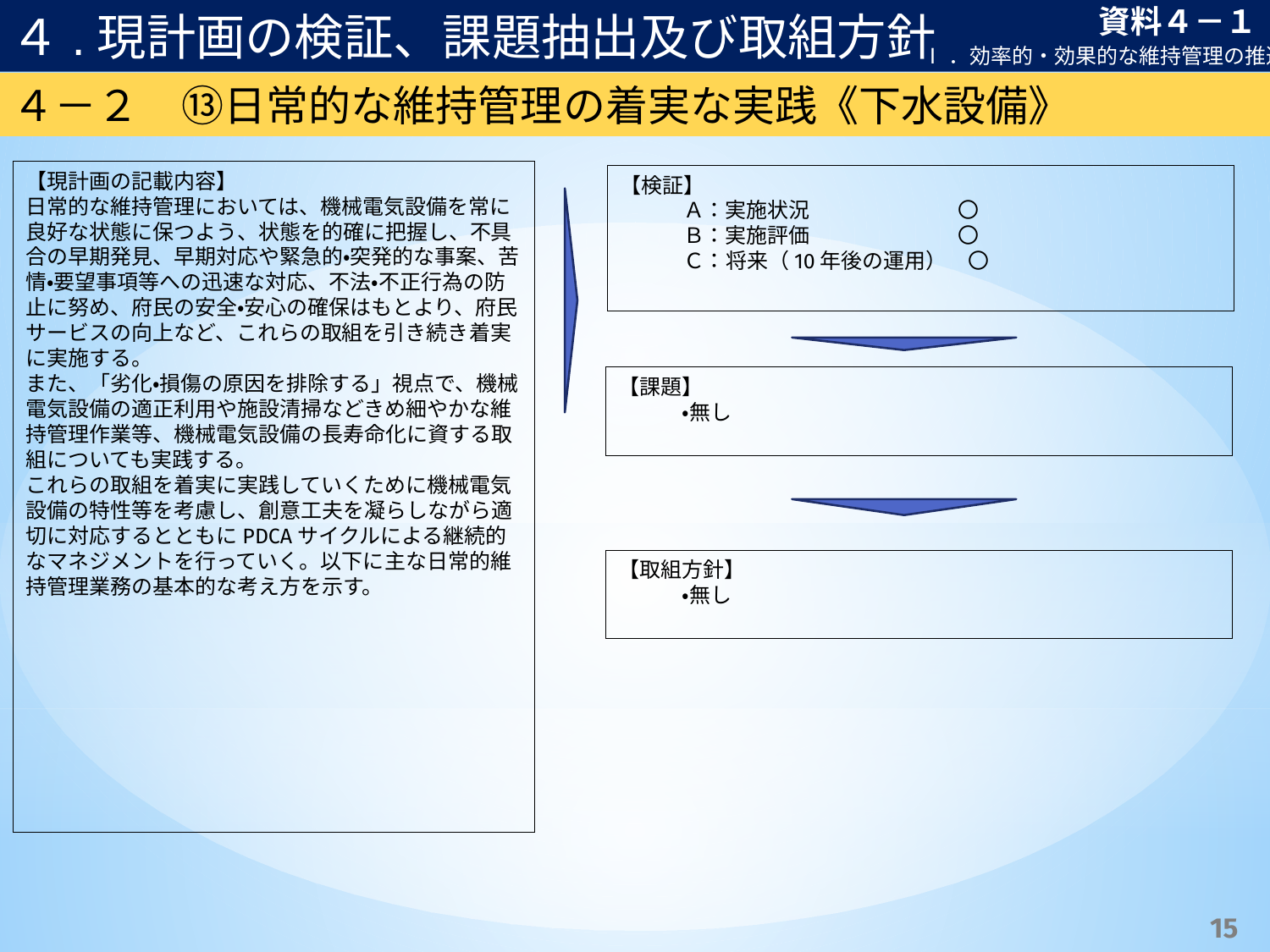

４.現計画の検証、課題抽出及び取組方針
資料４－１
Ⅰ．効率的・効果的な維持管理の推進
４－２　⑬日常的な維持管理の着実な実践《下水設備》
【現計画の記載内容】
日常的な維持管理においては、機械電気設備を常に良好な状態に保つよう、状態を的確に把握し、不具合の早期発見、早期対応や緊急的・突発的な事案、苦情・要望事項等への迅速な対応、不法・不正行為の防止に努め、府民の安全・安心の確保はもとより、府民サービスの向上など、これらの取組を引き続き着実に実施する。
また、「劣化・損傷の原因を排除する」視点で、機械電気設備の適正利用や施設清掃などきめ細やかな維持管理作業等、機械電気設備の長寿命化に資する取組についても実践する。
これらの取組を着実に実践していくために機械電気設備の特性等を考慮し、創意工夫を凝らしながら適切に対応するとともにPDCAサイクルによる継続的なマネジメントを行っていく。以下に主な日常的維持管理業務の基本的な考え方を示す。

【検証】
　　　Ａ：実施状況　　　　　　　〇
　　　Ｂ：実施評価　　　　　　　〇
　　　Ｃ：将来（10年後の運用）　〇

【課題】
　　　・無し

【取組方針】
　　　・無し

15